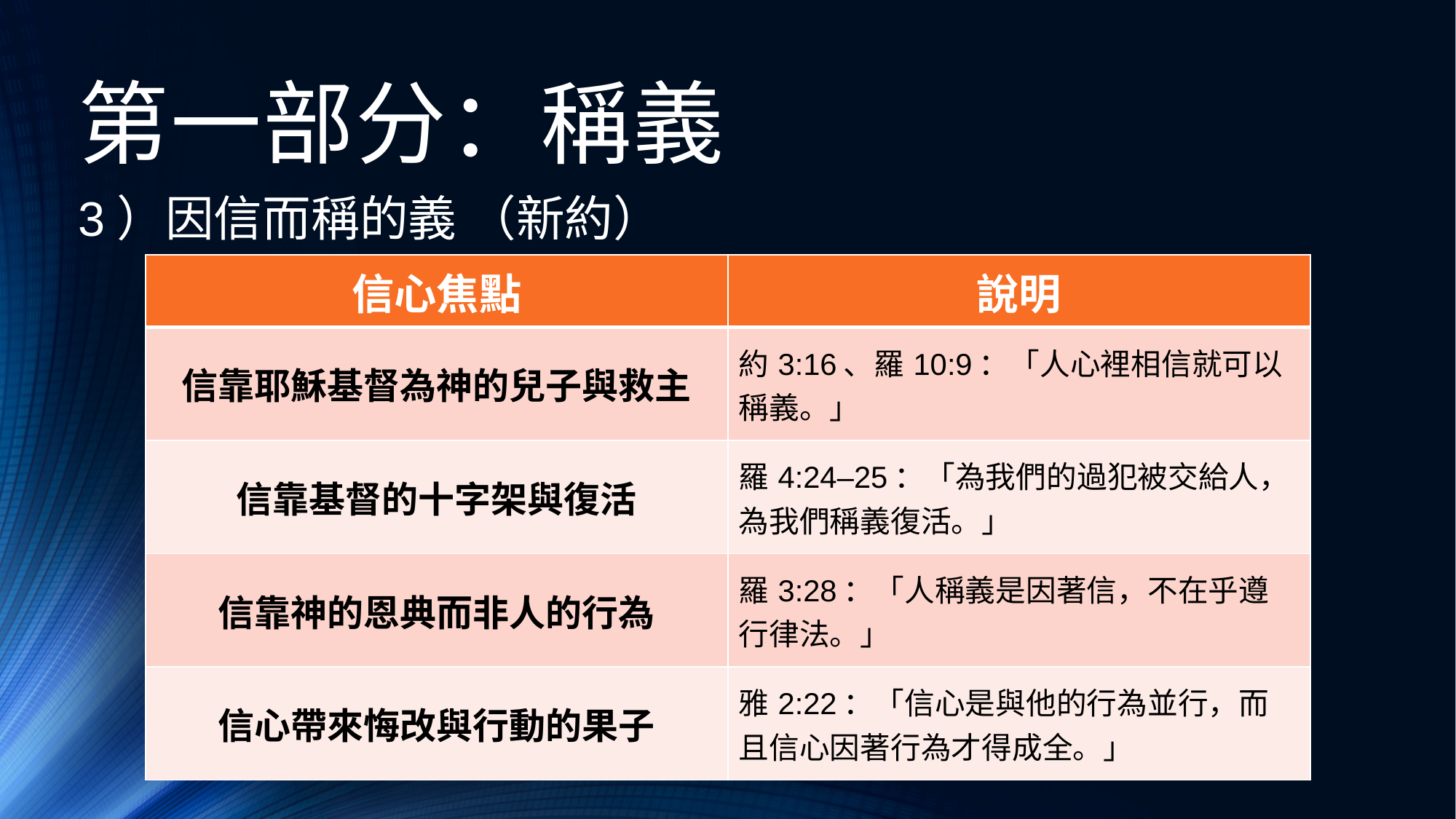

# 第一部分：稱義
3）因信而稱的義 （新約）

| 信心焦點 | 說明 |
| --- | --- |
| 信靠耶穌基督為神的兒子與救主 | 約3:16、羅10:9：「人心裡相信就可以稱義。」 |
| 信靠基督的十字架與復活 | 羅4:24–25：「為我們的過犯被交給人，為我們稱義復活。」 |
| 信靠神的恩典而非人的行為 | 羅3:28：「人稱義是因著信，不在乎遵行律法。」 |
| 信心帶來悔改與行動的果子 | 雅2:22：「信心是與他的行為並行，而且信心因著行為才得成全。」 |